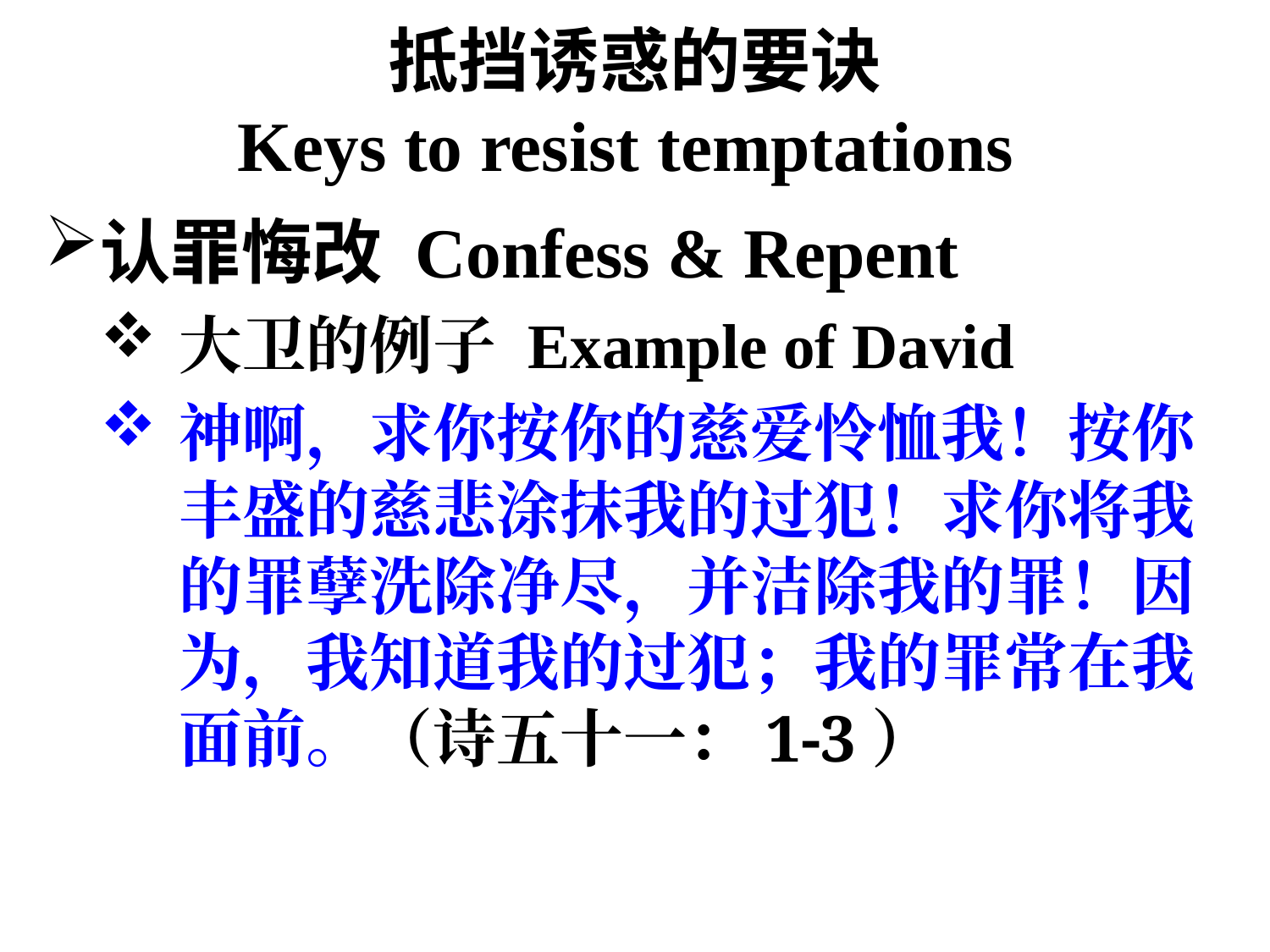

# 抵挡诱惑的要诀 Keys to resist temptations
认罪悔改 Confess & Repent
大卫的例子 Example of David
神啊，求你按你的慈爱怜恤我！按你丰盛的慈悲涂抹我的过犯！求你将我的罪孽洗除净尽，并洁除我的罪！因为，我知道我的过犯；我的罪常在我面前。（诗五十一：1-3）